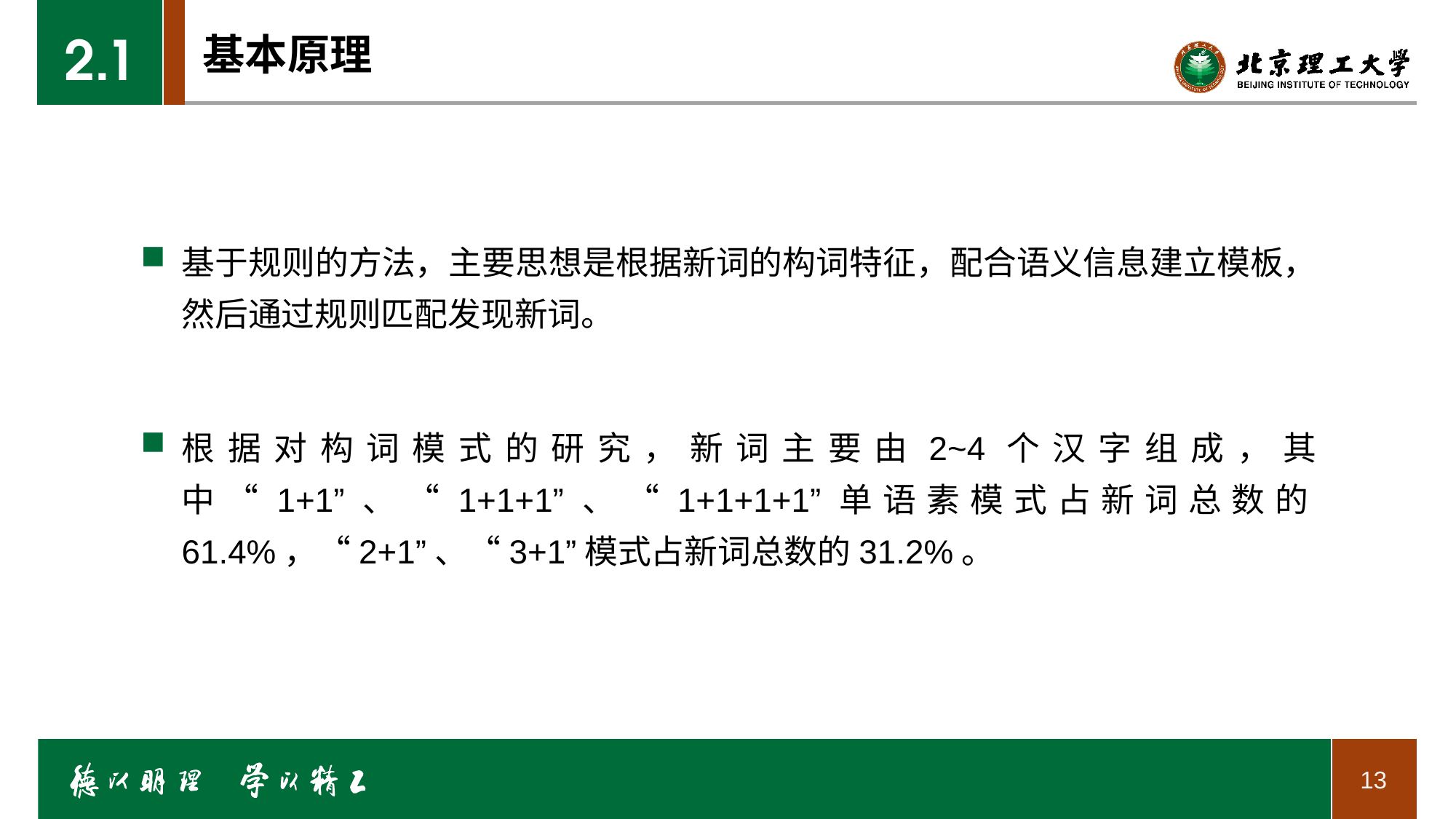

2.1
# 基本原理
基于规则的方法，主要思想是根据新词的构词特征，配合语义信息建立模板，然后通过规则匹配发现新词。
根据对构词模式的研究，新词主要由2~4个汉字组成，其中“1+1”、“1+1+1”、“1+1+1+1”单语素模式占新词总数的61.4%，“2+1”、“3+1”模式占新词总数的31.2%。